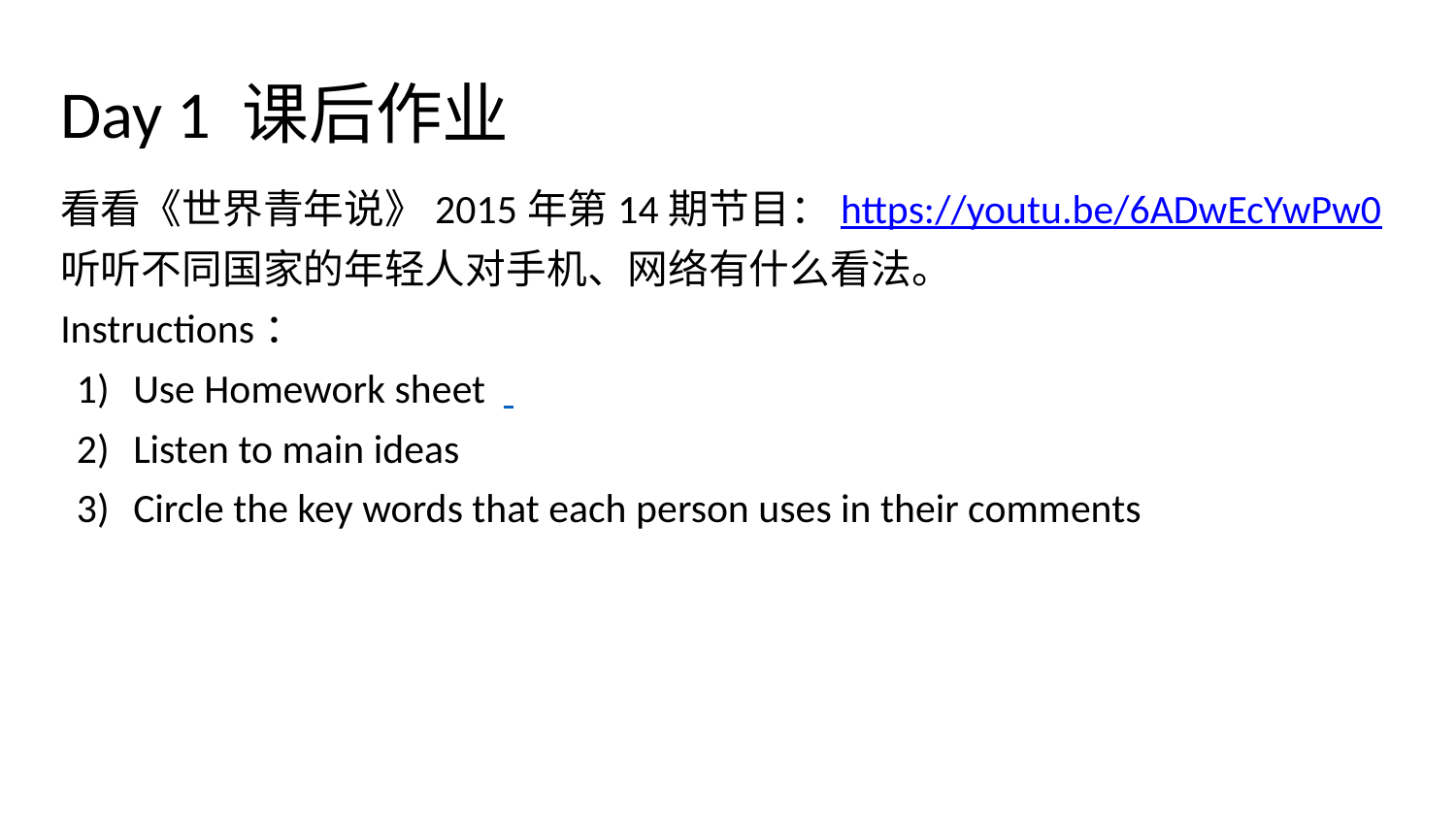

# Day 1 课后作业
看看《世界青年说》2015年第14期节目：https://youtu.be/6ADwEcYwPw0
听听不同国家的年轻人对手机、网络有什么看法。
Instructions：
Use Homework sheet
Listen to main ideas
Circle the key words that each person uses in their comments